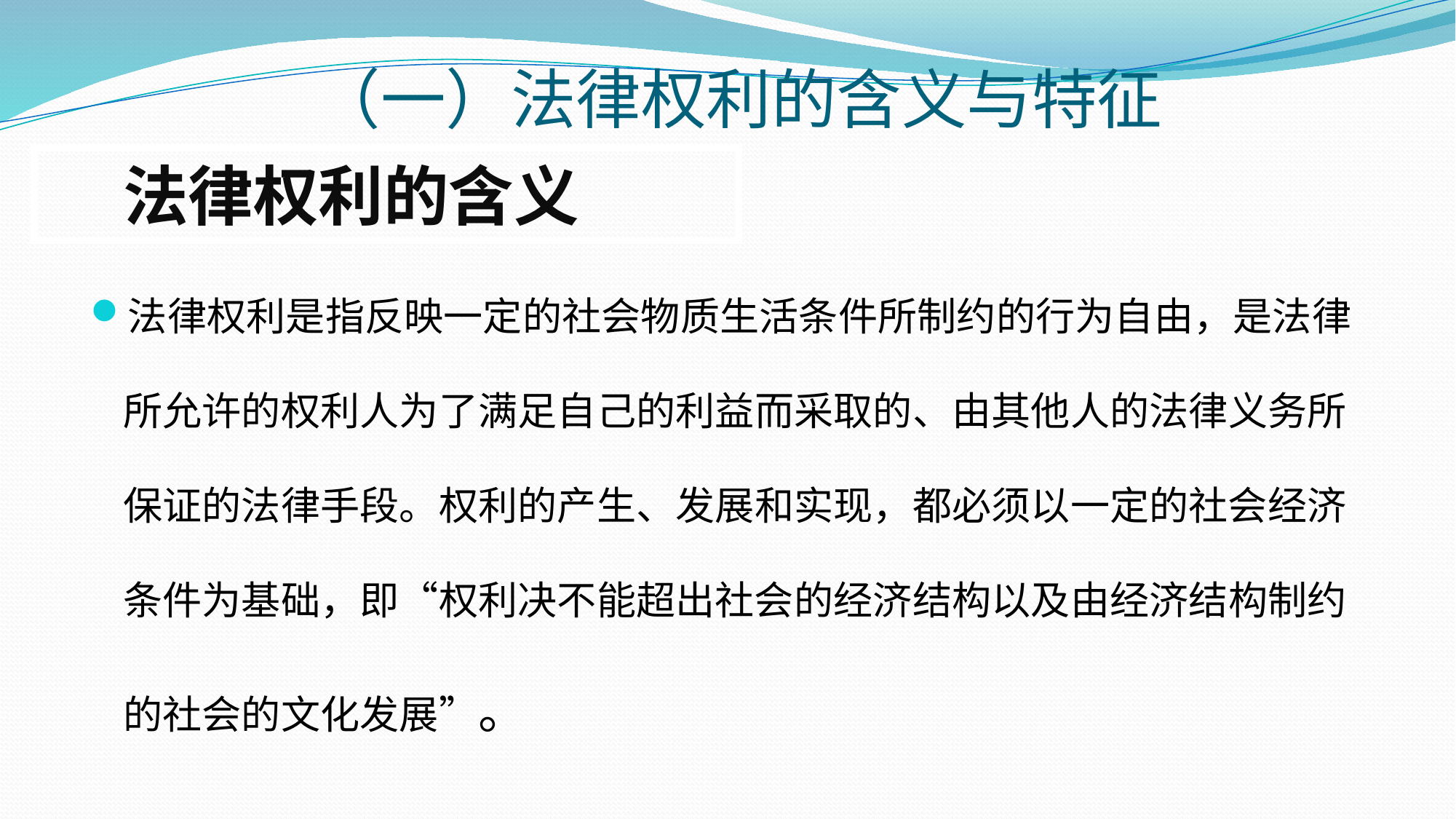

# （一）法律权利的含义与特征
    法律权利的含义
法律权利是指反映一定的社会物质生活条件所制约的行为自由，是法律所允许的权利人为了满足自己的利益而采取的、由其他人的法律义务所保证的法律手段。权利的产生、发展和实现，都必须以一定的社会经济条件为基础，即“权利决不能超出社会的经济结构以及由经济结构制约的社会的文化发展”。